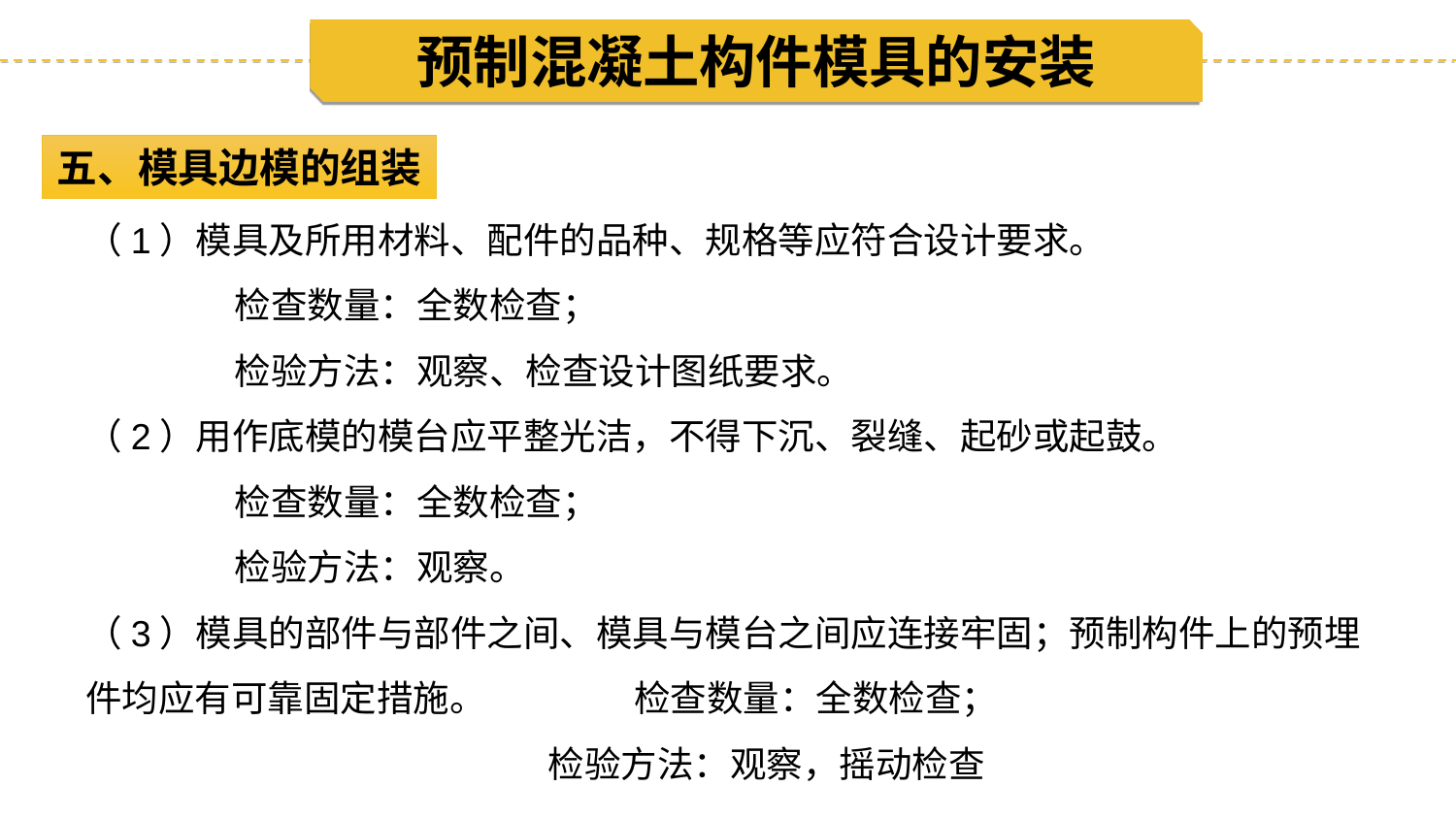

预制混凝土构件模具的安装
五、模具边模的组装
（1）模具及所用材料、配件的品种、规格等应符合设计要求。
                 检查数量：全数检查；
                 检验方法：观察、检查设计图纸要求。
（2）用作底模的模台应平整光洁，不得下沉、裂缝、起砂或起鼓。
                 检查数量：全数检查；
                 检验方法：观察。
（3）模具的部件与部件之间、模具与模台之间应连接牢固；预制构件上的预埋件均应有可靠固定措施。                  检查数量：全数检查；
                                                       检验方法：观察，摇动检查